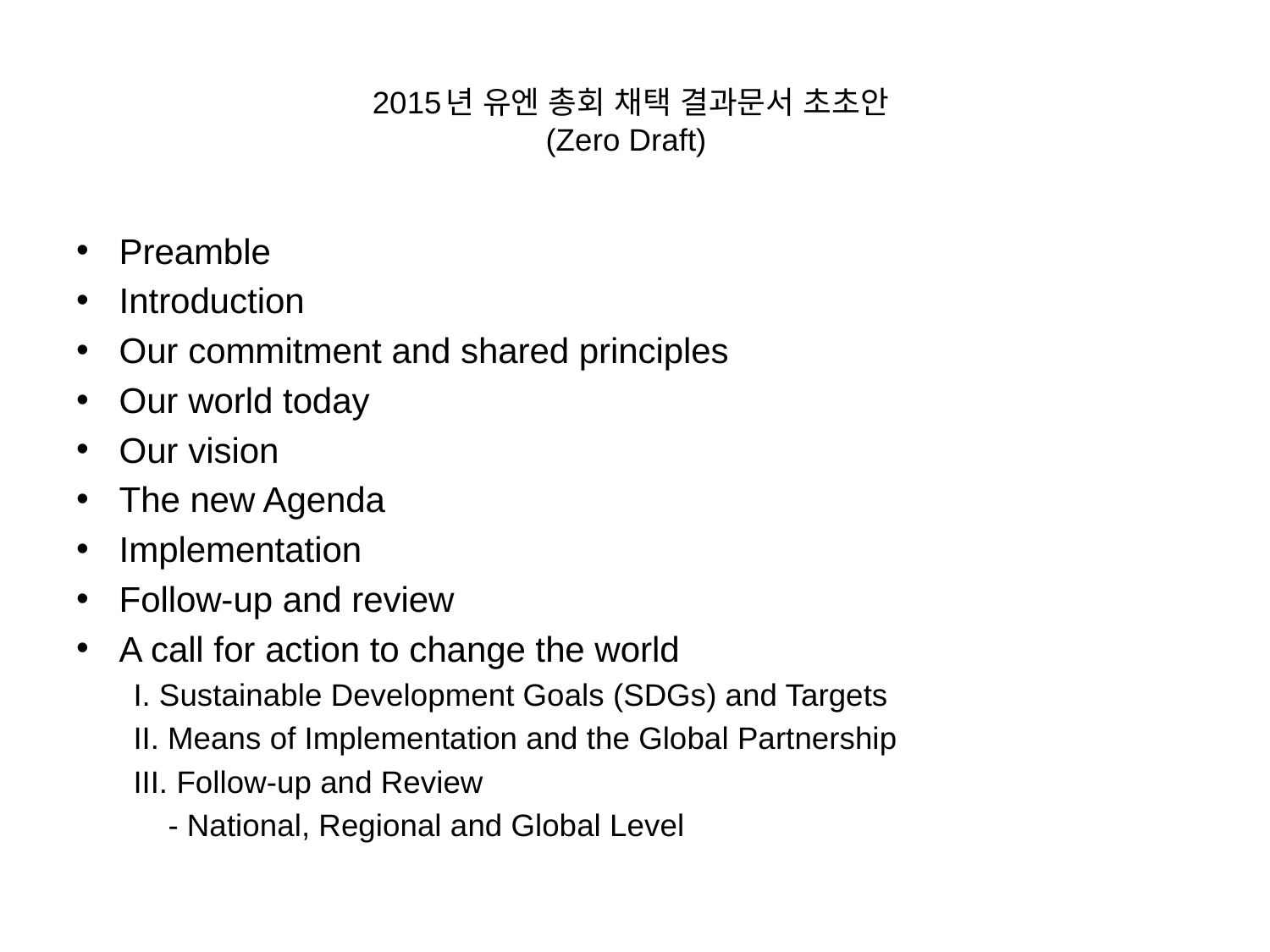

# 2015년 유엔 총회 채택 결과문서 초초안 (Zero Draft)
Preamble
Introduction
Our commitment and shared principles
Our world today
Our vision
The new Agenda
Implementation
Follow-up and review
A call for action to change the world
I. Sustainable Development Goals (SDGs) and Targets
II. Means of Implementation and the Global Partnership
III. Follow-up and Review
    - National, Regional and Global Level